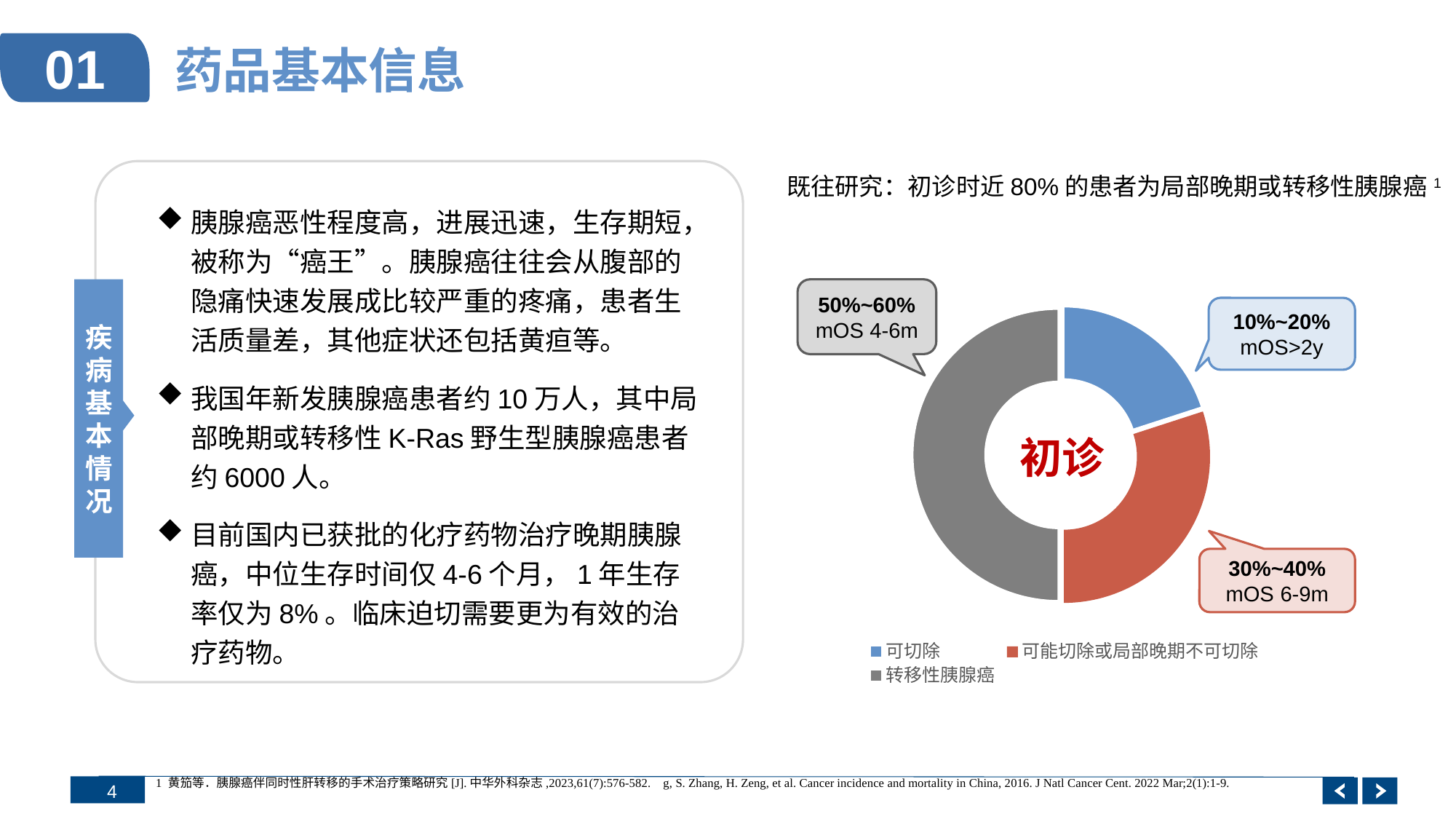

# 药品基本信息
01

既往研究：初诊时近80%的患者为局部晚期或转移性胰腺癌1
胰腺癌恶性程度高，进展迅速，生存期短，被称为“癌王”。胰腺癌往往会从腹部的隐痛快速发展成比较严重的疼痛，患者生活质量差，其他症状还包括黄疸等。
我国年新发胰腺癌患者约10万人，其中局部晚期或转移性K-Ras野生型胰腺癌患者约6000人。
目前国内已获批的化疗药物治疗晚期胰腺癌，中位生存时间仅4-6个月，1年生存率仅为8%。临床迫切需要更为有效的治疗药物。
疾病基本情况

50%~60%
mOS 4-6m

### Chart

| Category | 患者比例 |
|---|---|
| 可切除 | 0.2 |
| 可能切除或局部晚期不可切除 | 0.3 |
| 转移性胰腺癌 | 0.5 |
10%~20%
mOS>2y
初诊
30%~40%
mOS 6-9m
1 黄笳等．胰腺癌伴同时性肝转移的手术治疗策略研究[J].中华外科杂志,2023,61(7):576-582.    g, S. Zhang, H. Zeng, et al. Cancer incidence and mortality in China, 2016. J Natl Cancer Cent. 2022 Mar;2(1):1-9.